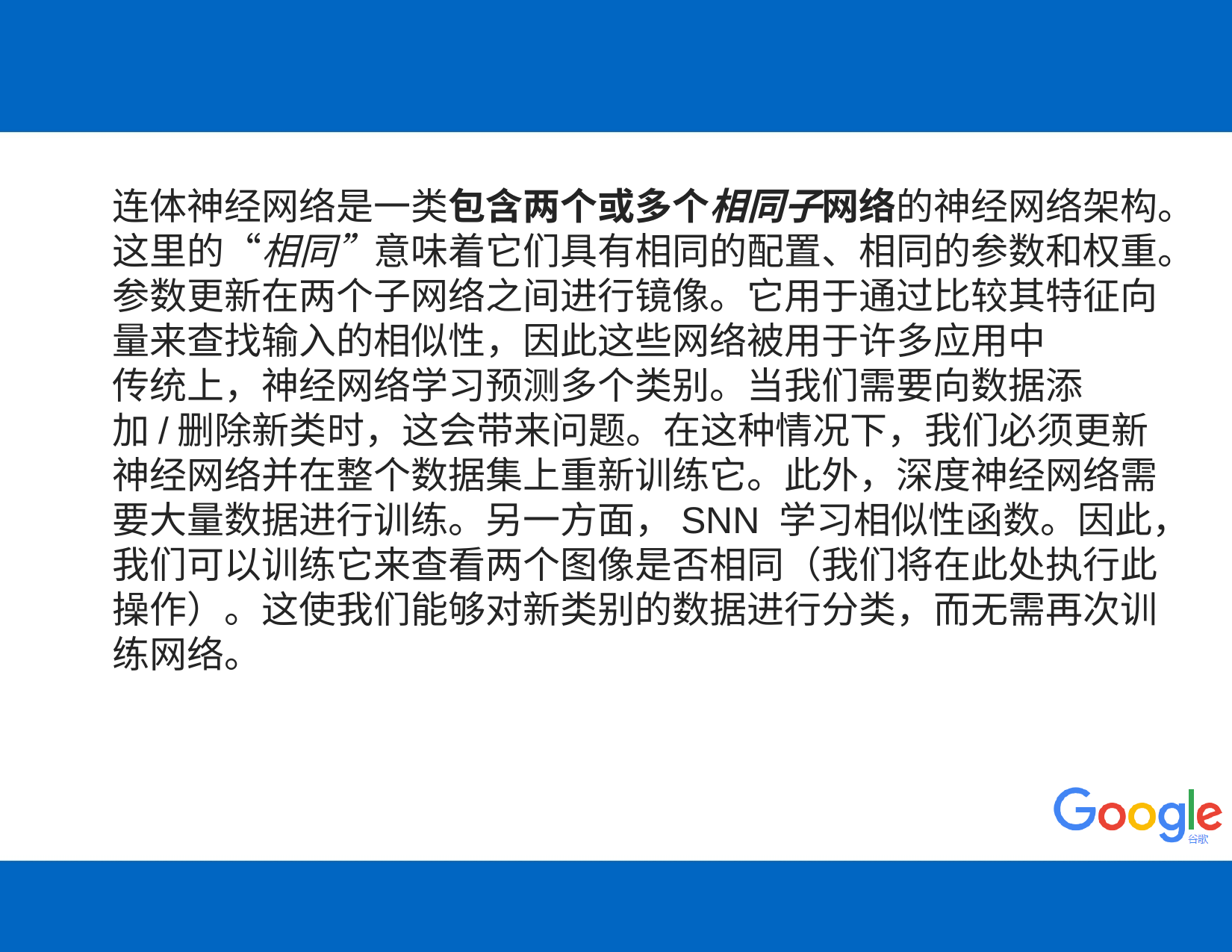

#
连体神经网络是一类包含两个或多个相同子网络的神经网络架构。这里的“相同”意味着它们具有相同的配置、相同的参数和权重。参数更新在两个子网络之间进行镜像。它用于通过比较其特征向量来查找输入的相似性，因此这些网络被用于许多应用中
传统上，神经网络学习预测多个类别。当我们需要向数据添加/删除新类时，这会带来问题。在这种情况下，我们必须更新神经网络并在整个数据集上重新训练它。此外，深度神经网络需要大量数据进行训练。另一方面，SNN 学习相似性函数。因此，我们可以训练它来查看两个图像是否相同（我们将在此处执行此操作）。这使我们能够对新类别的数据进行分类，而无需再次训练网络。